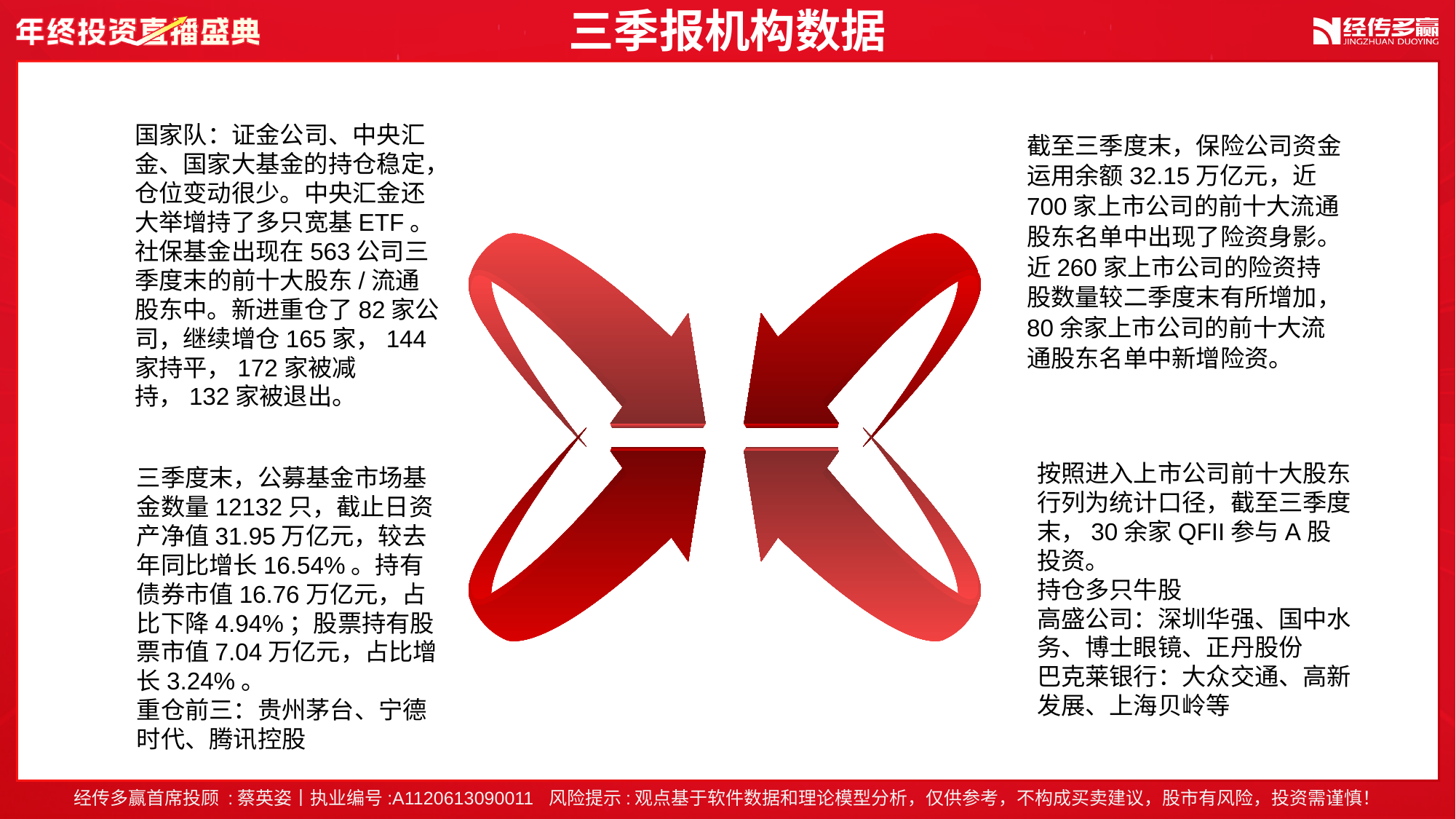

三季报机构数据
国家队：证金公司、中央汇金、国家大基金的持仓稳定，仓位变动很少。中央汇金还大举增持了多只宽基ETF。
社保基金出现在563公司三季度末的前十大股东/流通股东中。新进重仓了82家公司，继续增仓165家，144家持平，172家被减持，132家被退出。

截至三季度末，保险公司资金运用余额32.15万亿元，近700家上市公司的前十大流通股东名单中出现了险资身影。近260家上市公司的险资持股数量较二季度末有所增加，80余家上市公司的前十大流通股东名单中新增险资。

按照进入上市公司前十大股东行列为统计口径，截至三季度末，30余家QFII参与A股投资。
持仓多只牛股
高盛公司：深圳华强、国中水务、博士眼镜、正丹股份
巴克莱银行：大众交通、高新发展、上海贝岭等

三季度末，公募基金市场基金数量12132只，截止日资产净值31.95万亿元，较去年同比增长16.54%。持有债券市值16.76万亿元，占比下降4.94%；股票持有股票市值7.04万亿元，占比增长3.24%。
重仓前三：贵州茅台、宁德时代、腾讯控股
经传多赢首席投顾 :蔡英姿丨执业编号:A1120613090011  风险提示:观点基于软件数据和理论模型分析，仅供参考，不构成买卖建议，股市有风险，投资需谨慎！